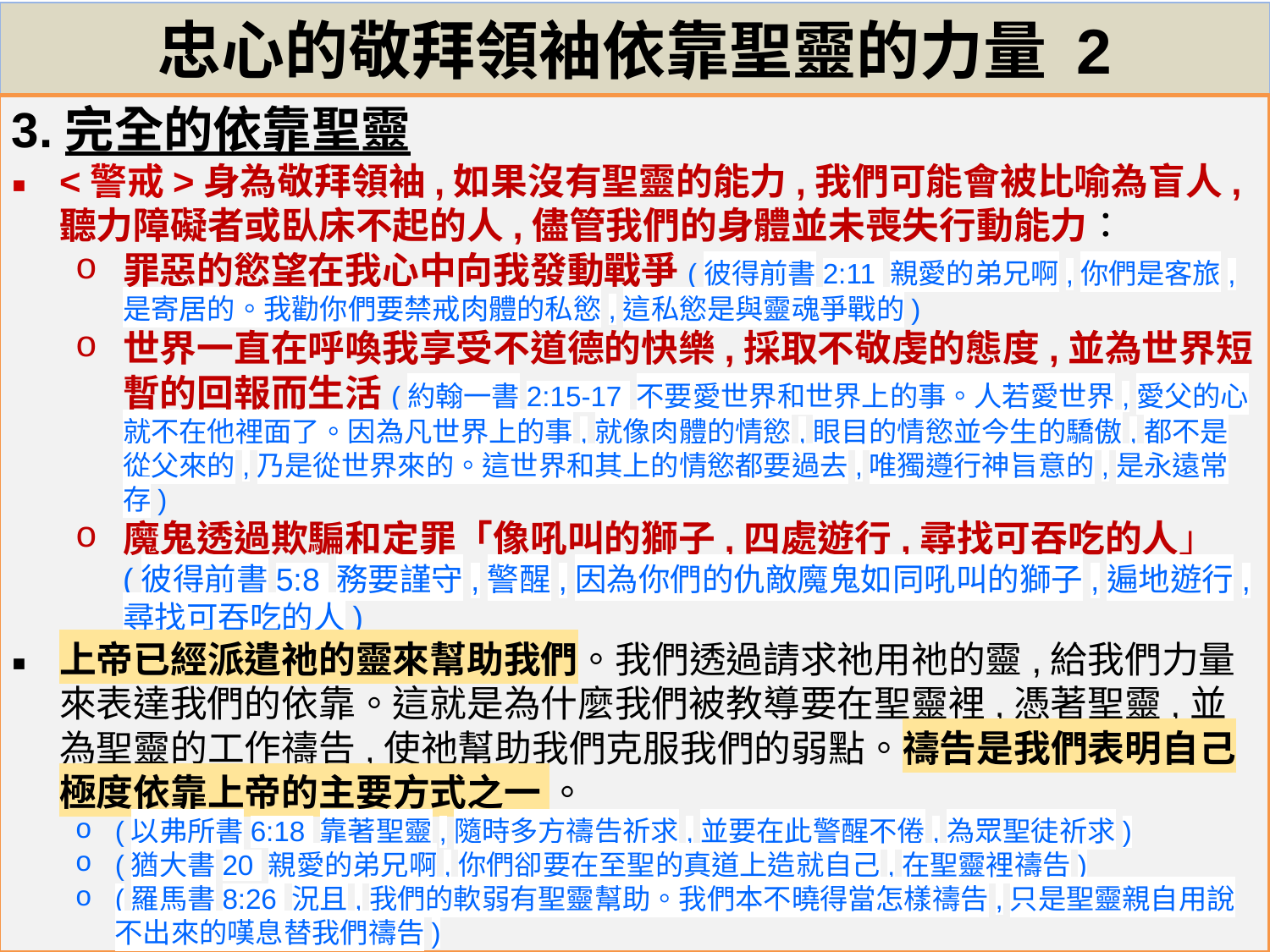

# 忠心的敬拜領袖依靠聖靈的力量 2
3.完全的依靠聖靈
<警戒>身為敬拜領袖,如果沒有聖靈的能力,我們可能會被比喻為盲人,聽力障礙者或臥床不起的人,儘管我們的身體並未喪失行動能力：
罪惡的慾望在我心中向我發動戰爭(彼得前書2:11 親愛的弟兄啊,你們是客旅,是寄居的。我勸你們要禁戒肉體的私慾,這私慾是與靈魂爭戰的)
世界一直在呼喚我享受不道德的快樂,採取不敬虔的態度,並為世界短暫的回報而生活(約翰一書2:15-17 不要愛世界和世界上的事。人若愛世界,愛父的心就不在他裡面了。因為凡世界上的事,就像肉體的情慾,眼目的情慾並今生的驕傲,都不是從父來的,乃是從世界來的。這世界和其上的情慾都要過去,唯獨遵行神旨意的,是永遠常存)
魔鬼透過欺騙和定罪「像吼叫的獅子,四處遊行,尋找可吞吃的人」
(彼得前書5:8 務要謹守,警醒,因為你們的仇敵魔鬼如同吼叫的獅子,遍地遊行,尋找可吞吃的人)
上帝已經派遣祂的靈來幫助我們。我們透過請求祂用祂的靈,給我們力量來表達我們的依靠。這就是為什麼我們被教導要在聖靈裡,憑著聖靈,並為聖靈的工作禱告,使祂幫助我們克服我們的弱點。禱告是我們表明自己極度依靠上帝的主要方式之一 。
(以弗所書6:18 靠著聖靈,隨時多方禱告祈求,並要在此警醒不倦,為眾聖徒祈求)
(猶大書20 親愛的弟兄啊,你們卻要在至聖的真道上造就自己,在聖靈裡禱告)
(羅馬書8:26 況且,我們的軟弱有聖靈幫助。我們本不曉得當怎樣禱告,只是聖靈親自用說不出來的嘆息替我們禱告)